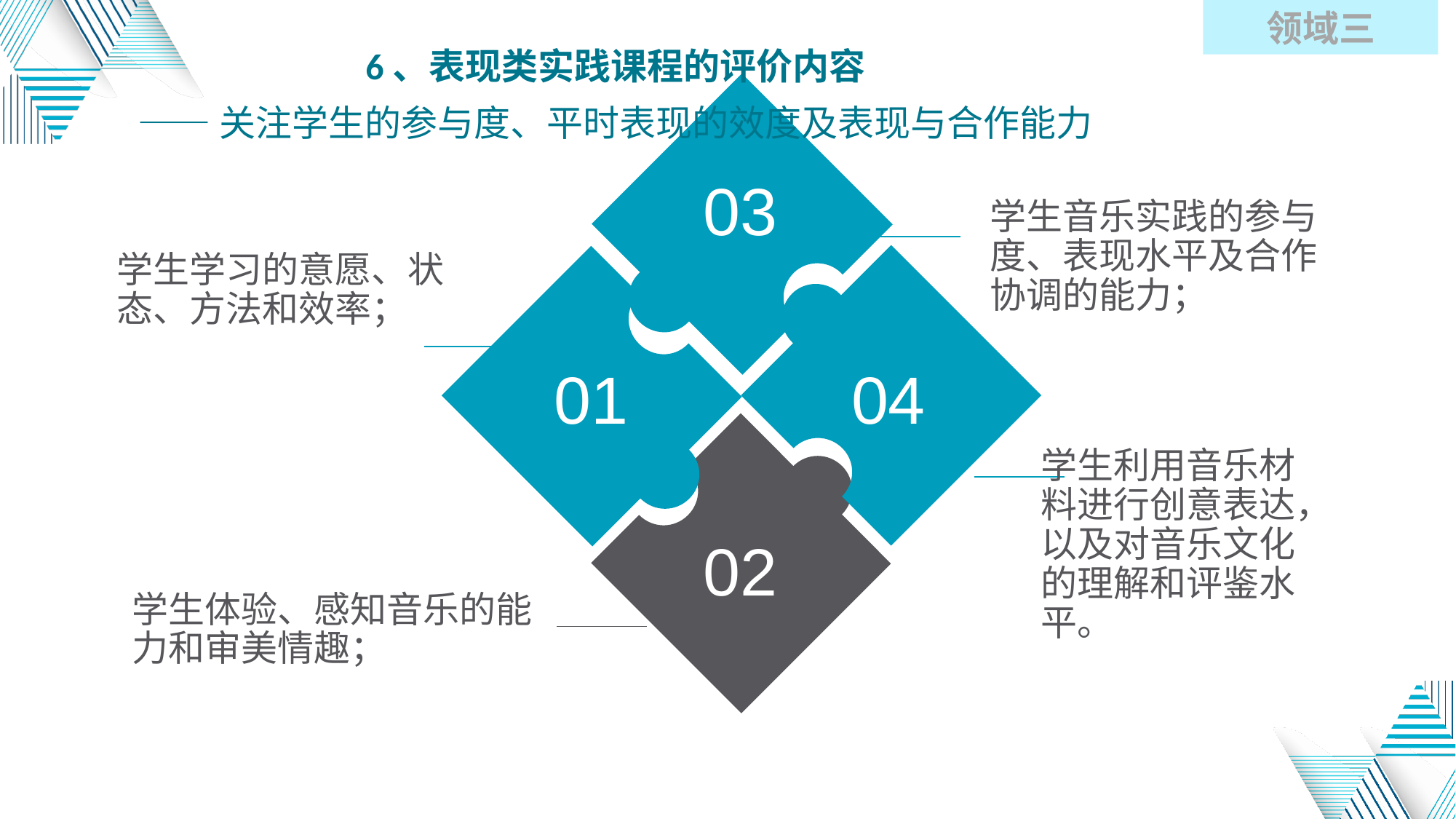

领域三
6、表现类实践课程的评价内容
——关注学生的参与度、平时表现的效度及表现与合作能力

03

01
04

02
学生音乐实践的参与度、表现水平及合作协调的能力；
学生学习的意愿、状态、方法和效率；
学生利用音乐材料进行创意表达，以及对音乐文化的理解和评鉴水平。
学生体验、感知音乐的能力和审美情趣；